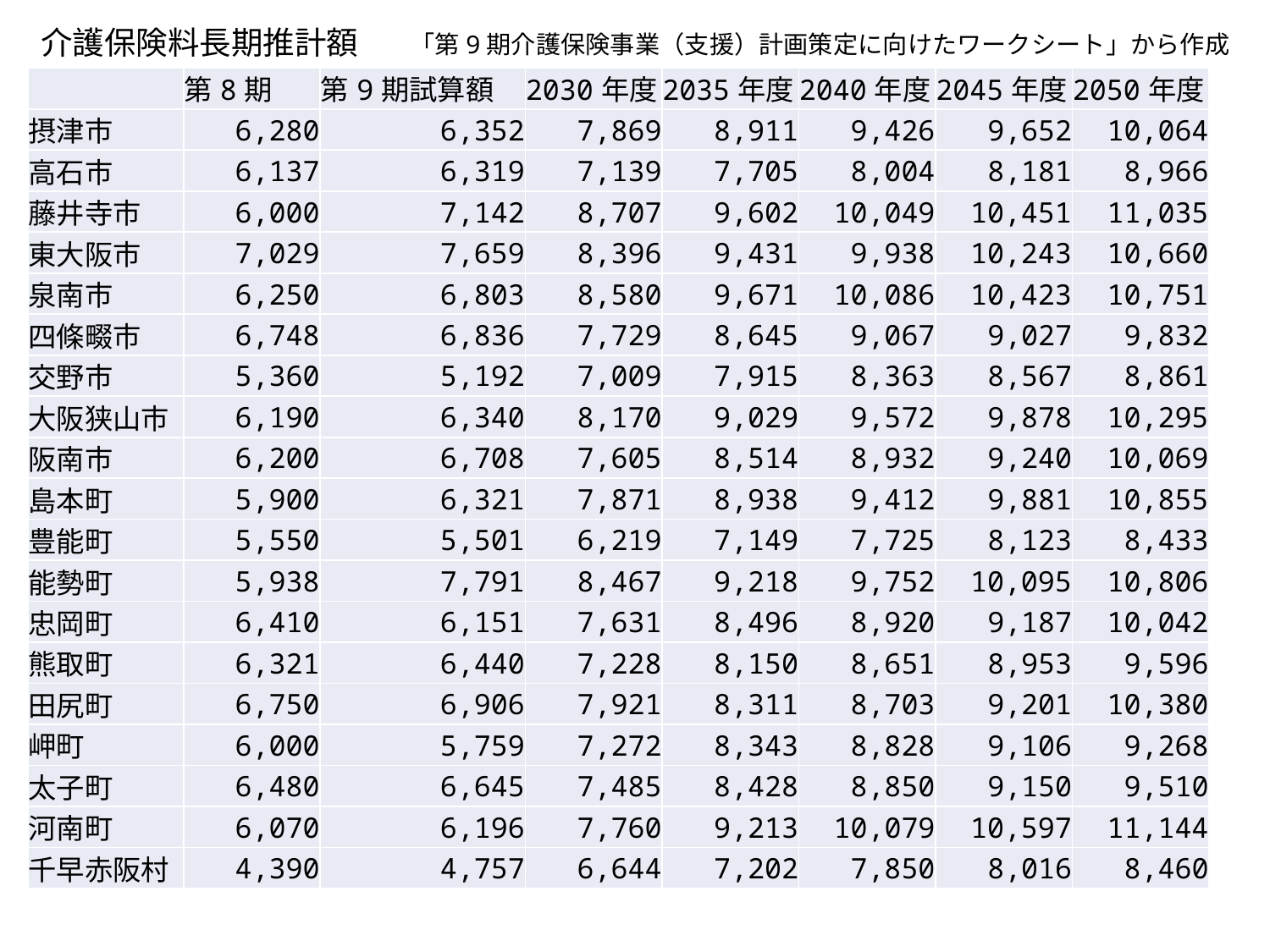

介護保険料長期推計額
「第9期介護保険事業（支援）計画策定に向けたワークシート」から作成
|  | 第8期 | 第9期試算額 | 2030年度 | 2035年度 | 2040年度 | 2045年度 | 2050年度 |
| --- | --- | --- | --- | --- | --- | --- | --- |
| 摂津市 | 6,280 | 6,352 | 7,869 | 8,911 | 9,426 | 9,652 | 10,064 |
| 高石市 | 6,137 | 6,319 | 7,139 | 7,705 | 8,004 | 8,181 | 8,966 |
| 藤井寺市 | 6,000 | 7,142 | 8,707 | 9,602 | 10,049 | 10,451 | 11,035 |
| 東大阪市 | 7,029 | 7,659 | 8,396 | 9,431 | 9,938 | 10,243 | 10,660 |
| 泉南市 | 6,250 | 6,803 | 8,580 | 9,671 | 10,086 | 10,423 | 10,751 |
| 四條畷市 | 6,748 | 6,836 | 7,729 | 8,645 | 9,067 | 9,027 | 9,832 |
| 交野市 | 5,360 | 5,192 | 7,009 | 7,915 | 8,363 | 8,567 | 8,861 |
| 大阪狭山市 | 6,190 | 6,340 | 8,170 | 9,029 | 9,572 | 9,878 | 10,295 |
| 阪南市 | 6,200 | 6,708 | 7,605 | 8,514 | 8,932 | 9,240 | 10,069 |
| 島本町 | 5,900 | 6,321 | 7,871 | 8,938 | 9,412 | 9,881 | 10,855 |
| 豊能町 | 5,550 | 5,501 | 6,219 | 7,149 | 7,725 | 8,123 | 8,433 |
| 能勢町 | 5,938 | 7,791 | 8,467 | 9,218 | 9,752 | 10,095 | 10,806 |
| 忠岡町 | 6,410 | 6,151 | 7,631 | 8,496 | 8,920 | 9,187 | 10,042 |
| 熊取町 | 6,321 | 6,440 | 7,228 | 8,150 | 8,651 | 8,953 | 9,596 |
| 田尻町 | 6,750 | 6,906 | 7,921 | 8,311 | 8,703 | 9,201 | 10,380 |
| 岬町 | 6,000 | 5,759 | 7,272 | 8,343 | 8,828 | 9,106 | 9,268 |
| 太子町 | 6,480 | 6,645 | 7,485 | 8,428 | 8,850 | 9,150 | 9,510 |
| 河南町 | 6,070 | 6,196 | 7,760 | 9,213 | 10,079 | 10,597 | 11,144 |
| 千早赤阪村 | 4,390 | 4,757 | 6,644 | 7,202 | 7,850 | 8,016 | 8,460 |